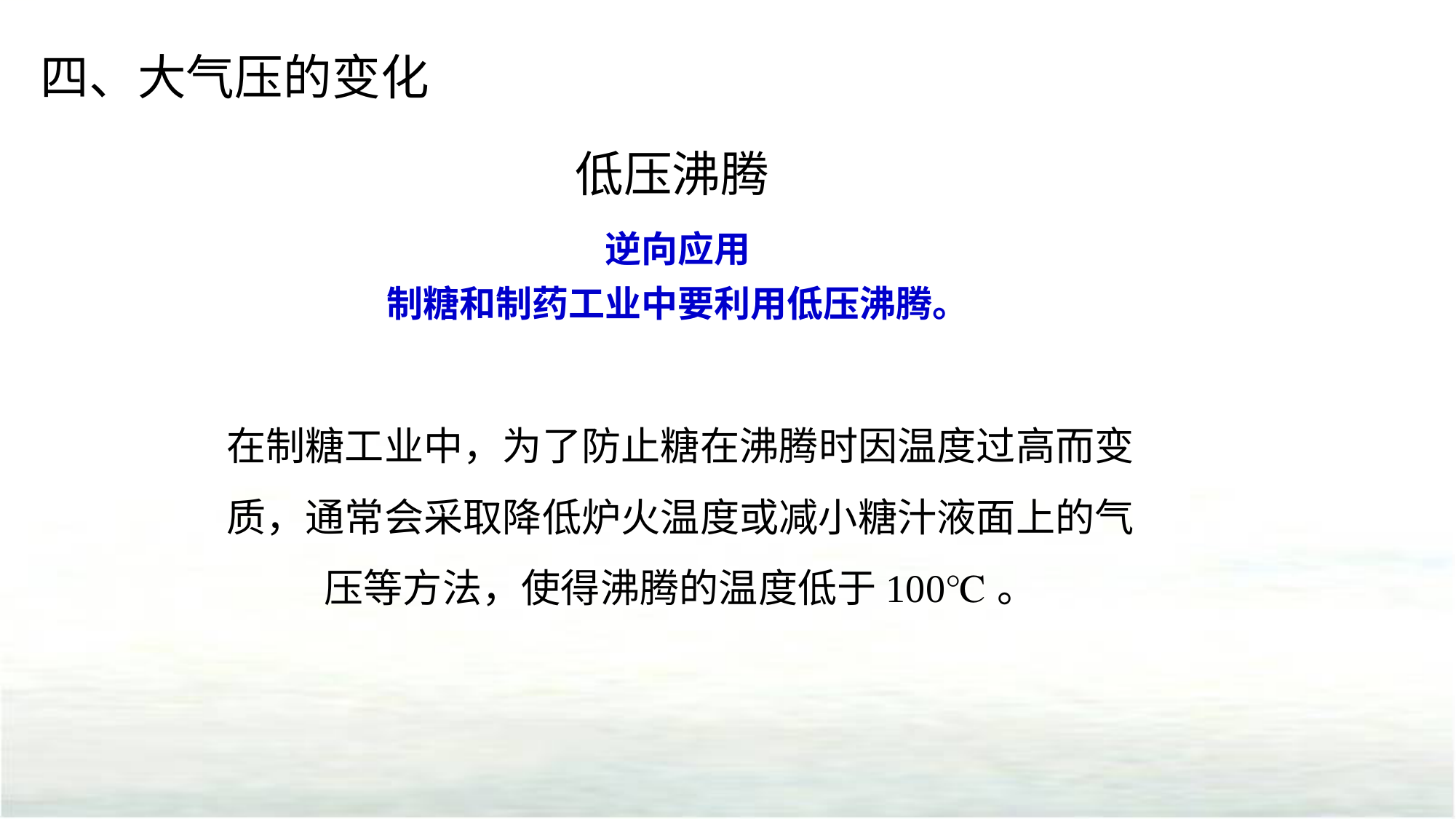

四、大气压的变化
低压沸腾
逆向应用
制糖和制药工业中要利用低压沸腾。
在制糖工业中，为了防止糖在沸腾时因温度过高而变质，通常会采取降低炉火温度或减小糖汁液面上的气压等方法，使得沸腾的温度低于100℃。